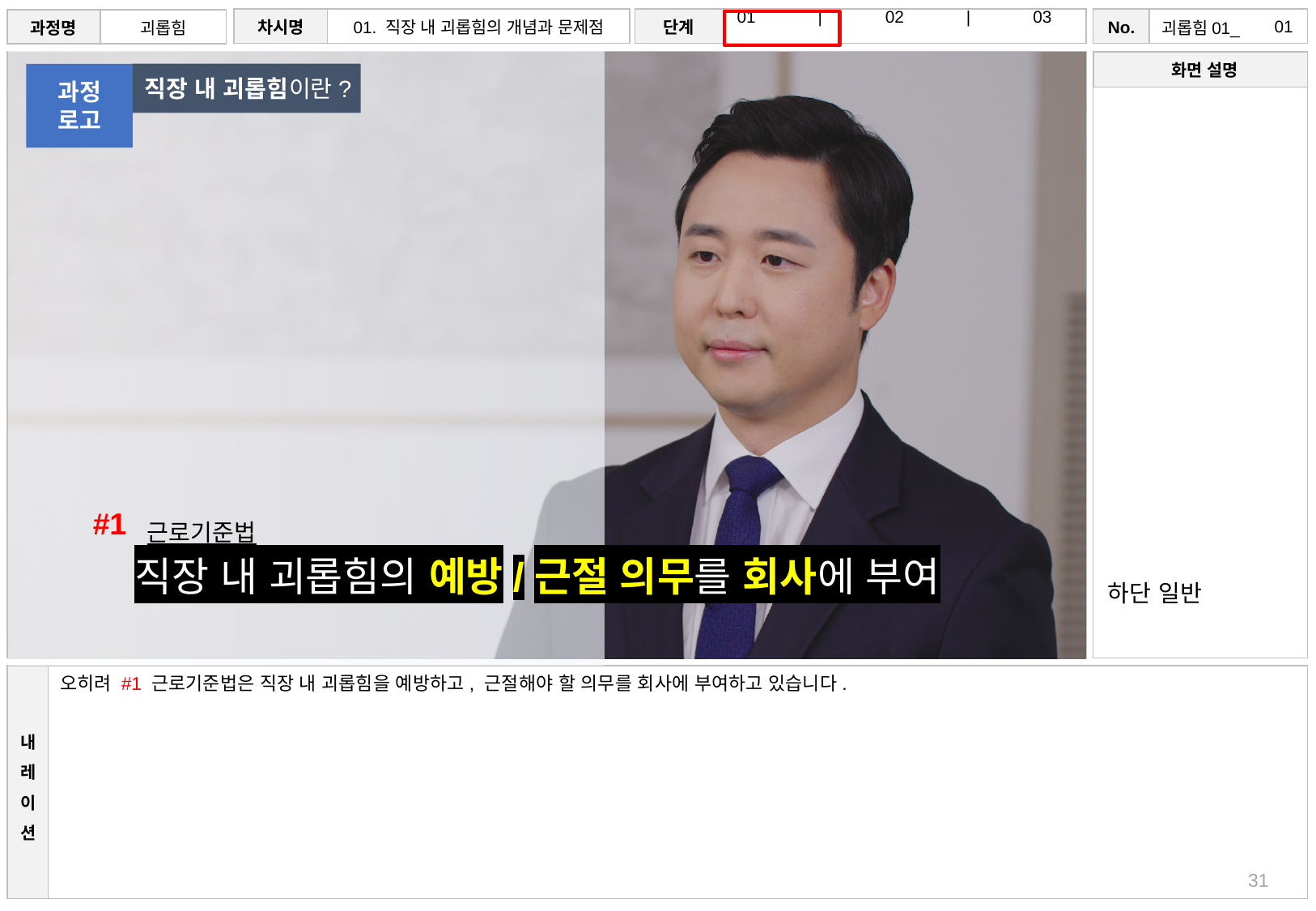

# 01
직장 내 괴롭힘이란?
과정
로고

#1
근로기준법
직장 내 괴롭힘의 예방/근절 의무를 회사에 부여
하단 일반
오히려 #1 근로기준법은 직장 내 괴롭힘을 예방하고, 근절해야 할 의무를 회사에 부여하고 있습니다.
31